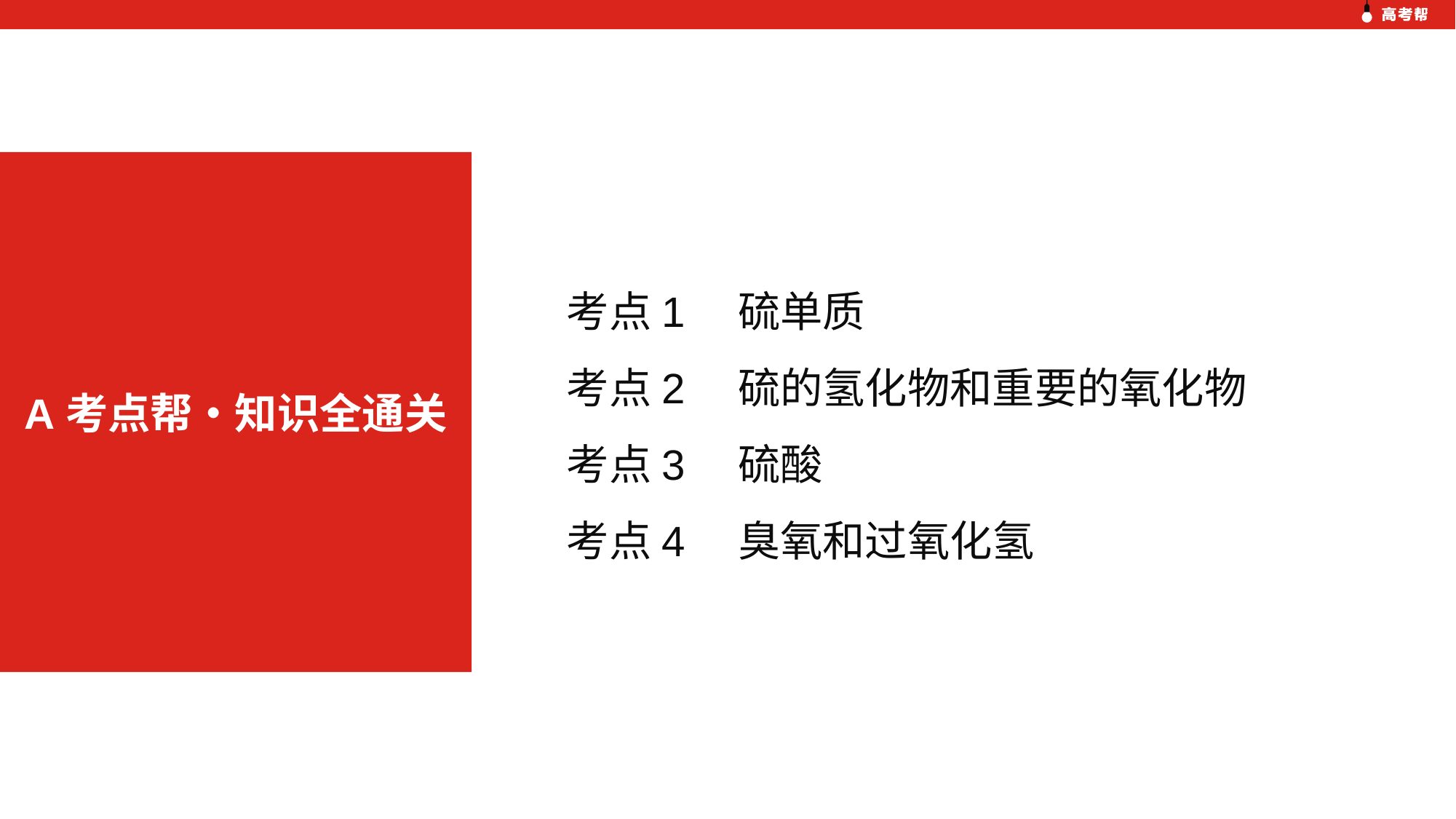

考点1　硫单质
考点2　硫的氢化物和重要的氧化物
考点3　硫酸
考点4　臭氧和过氧化氢
A考点帮•知识全通关